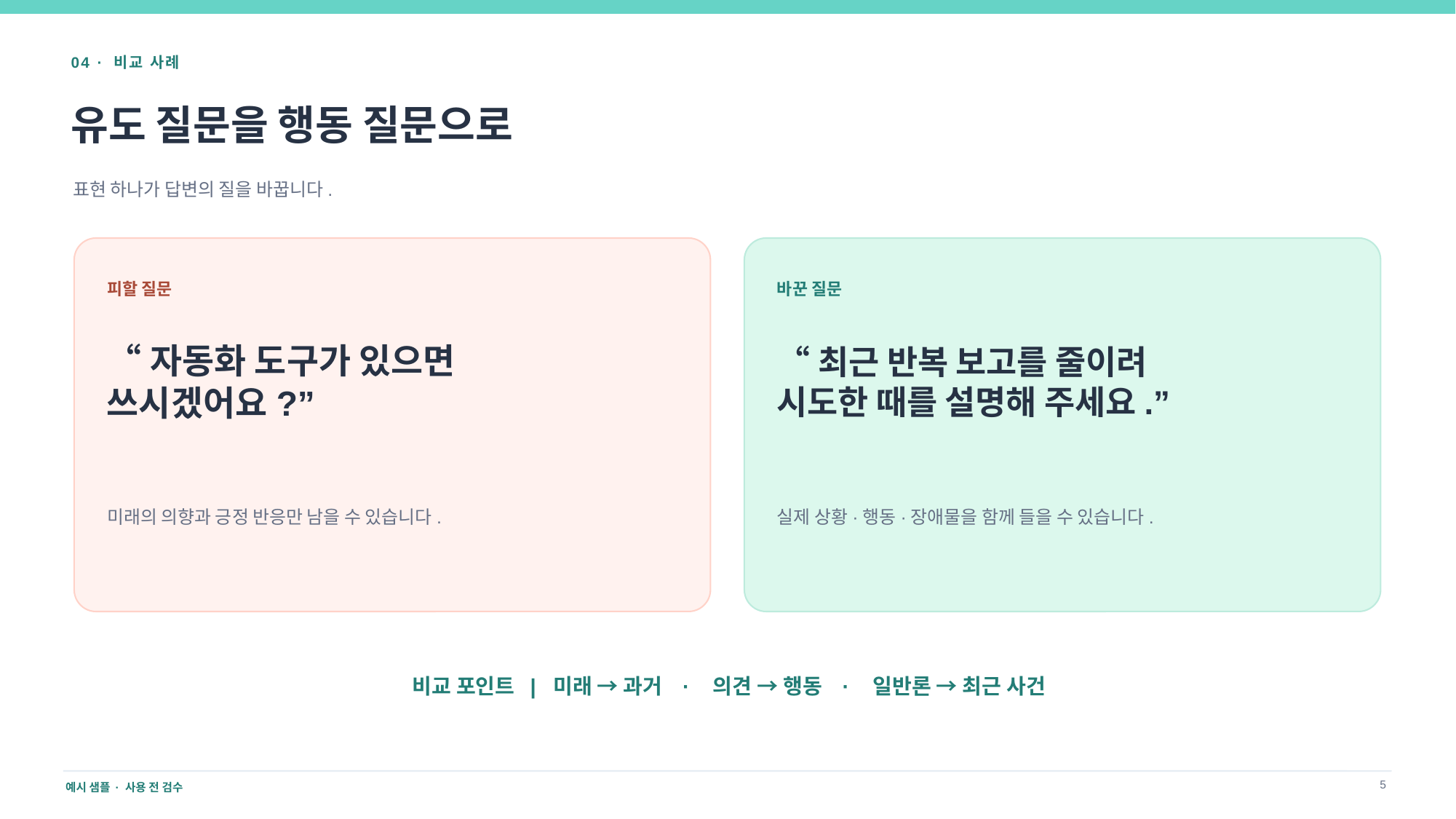

04 · 비교 사례
유도 질문을 행동 질문으로
표현 하나가 답변의 질을 바꿉니다.

피할 질문
바꾼 질문
“자동화 도구가 있으면
쓰시겠어요?”
“최근 반복 보고를 줄이려
시도한 때를 설명해 주세요.”
미래의 의향과 긍정 반응만 남을 수 있습니다.
실제 상황·행동·장애물을 함께 들을 수 있습니다.
비교 포인트  |  미래 → 과거   ·   의견 → 행동   ·   일반론 → 최근 사건
5